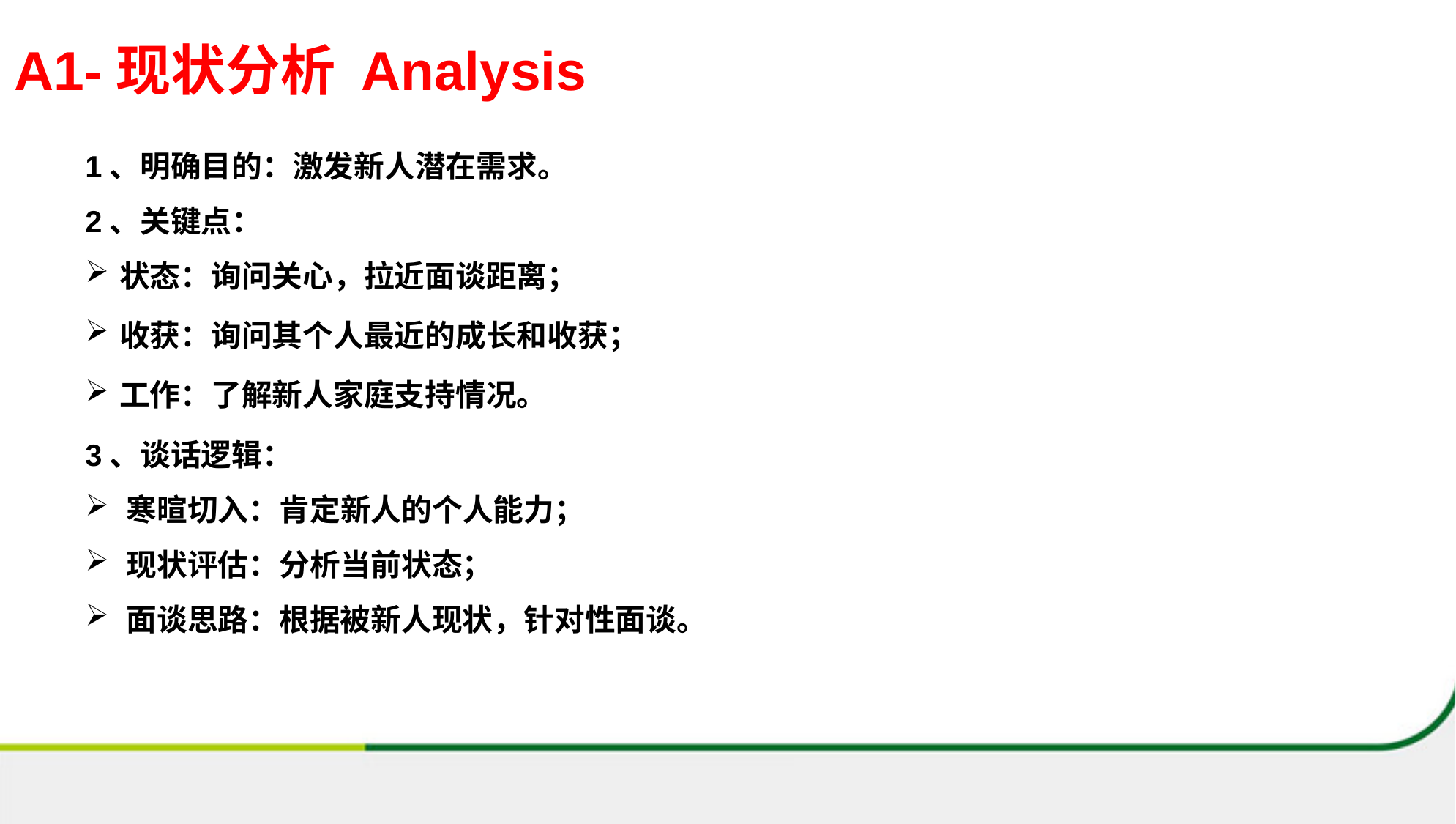

A1-现状分析 Analysis
1、明确目的：激发新人潜在需求。
2、关键点：
状态：询问关心，拉近面谈距离；
收获：询问其个人最近的成长和收获；
工作：了解新人家庭支持情况。
3、谈话逻辑：
寒暄切入：肯定新人的个人能力；
现状评估：分析当前状态；
面谈思路：根据被新人现状，针对性面谈。